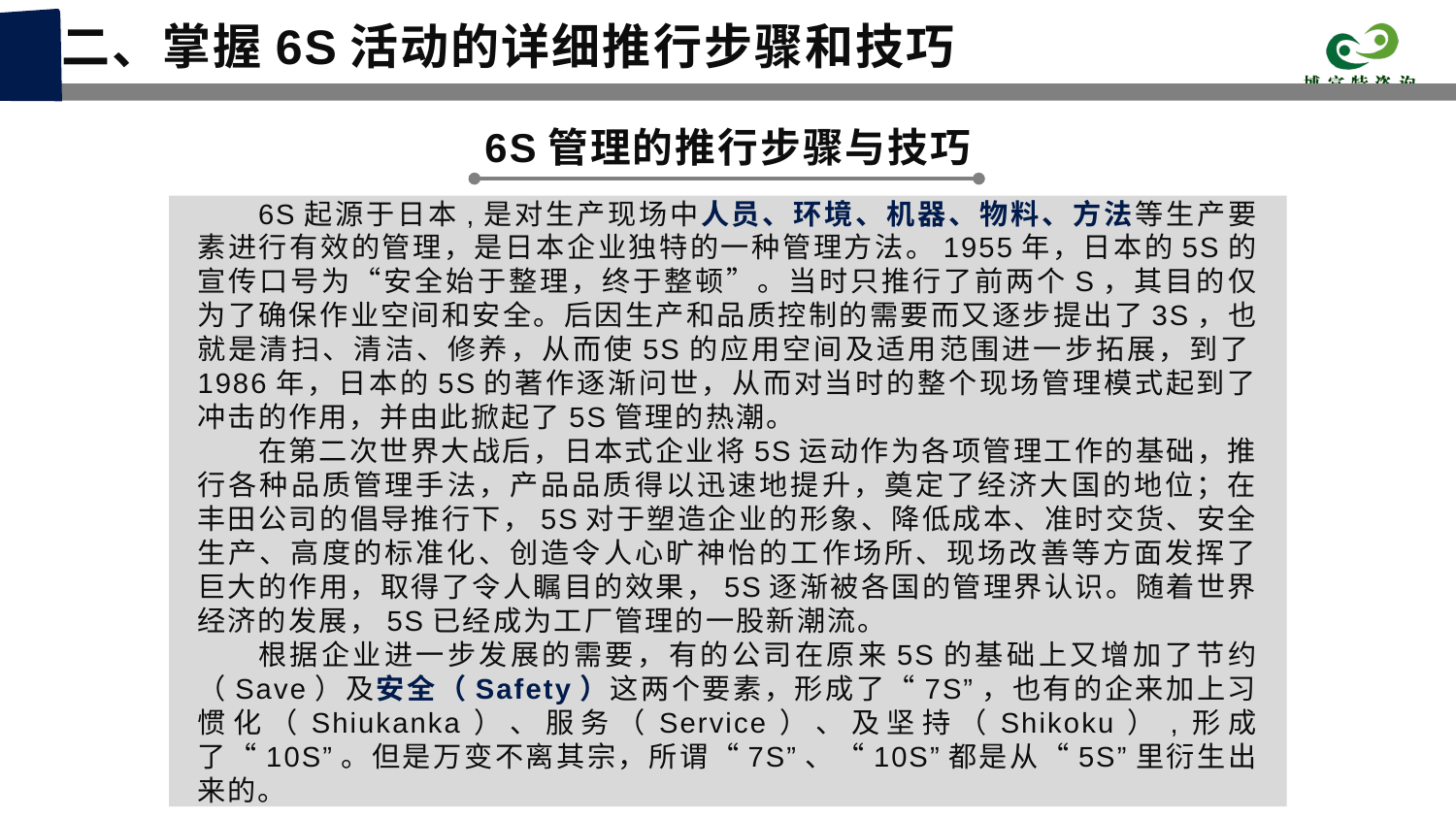

二、掌握6S活动的详细推行步骤和技巧
6S管理的推行步骤与技巧
6S起源于日本,是对生产现场中人员、环境、机器、物料、方法等生产要素进行有效的管理，是日本企业独特的一种管理方法。1955年，日本的5S的宣传口号为“安全始于整理，终于整顿”。当时只推行了前两个S，其目的仅为了确保作业空间和安全。后因生产和品质控制的需要而又逐步提出了3S，也就是清扫、清洁、修养，从而使5S的应用空间及适用范围进一步拓展，到了1986年，日本的5S的著作逐渐问世，从而对当时的整个现场管理模式起到了冲击的作用，并由此掀起了5S管理的热潮。
在第二次世界大战后，日本式企业将5S运动作为各项管理工作的基础，推行各种品质管理手法，产品品质得以迅速地提升，奠定了经济大国的地位；在丰田公司的倡导推行下，5S对于塑造企业的形象、降低成本、准时交货、安全生产、高度的标准化、创造令人心旷神怡的工作场所、现场改善等方面发挥了巨大的作用，取得了令人瞩目的效果，5S逐渐被各国的管理界认识。随着世界经济的发展，5S已经成为工厂管理的一股新潮流。
根据企业进一步发展的需要，有的公司在原来5S的基础上又增加了节约（Save）及安全（Safety）这两个要素，形成了“7S”，也有的企来加上习惯化（Shiukanka）、服务（Service）、及坚持（Shikoku）,形成了“10S”。但是万变不离其宗，所谓“7S”、“10S”都是从“5S”里衍生出来的。